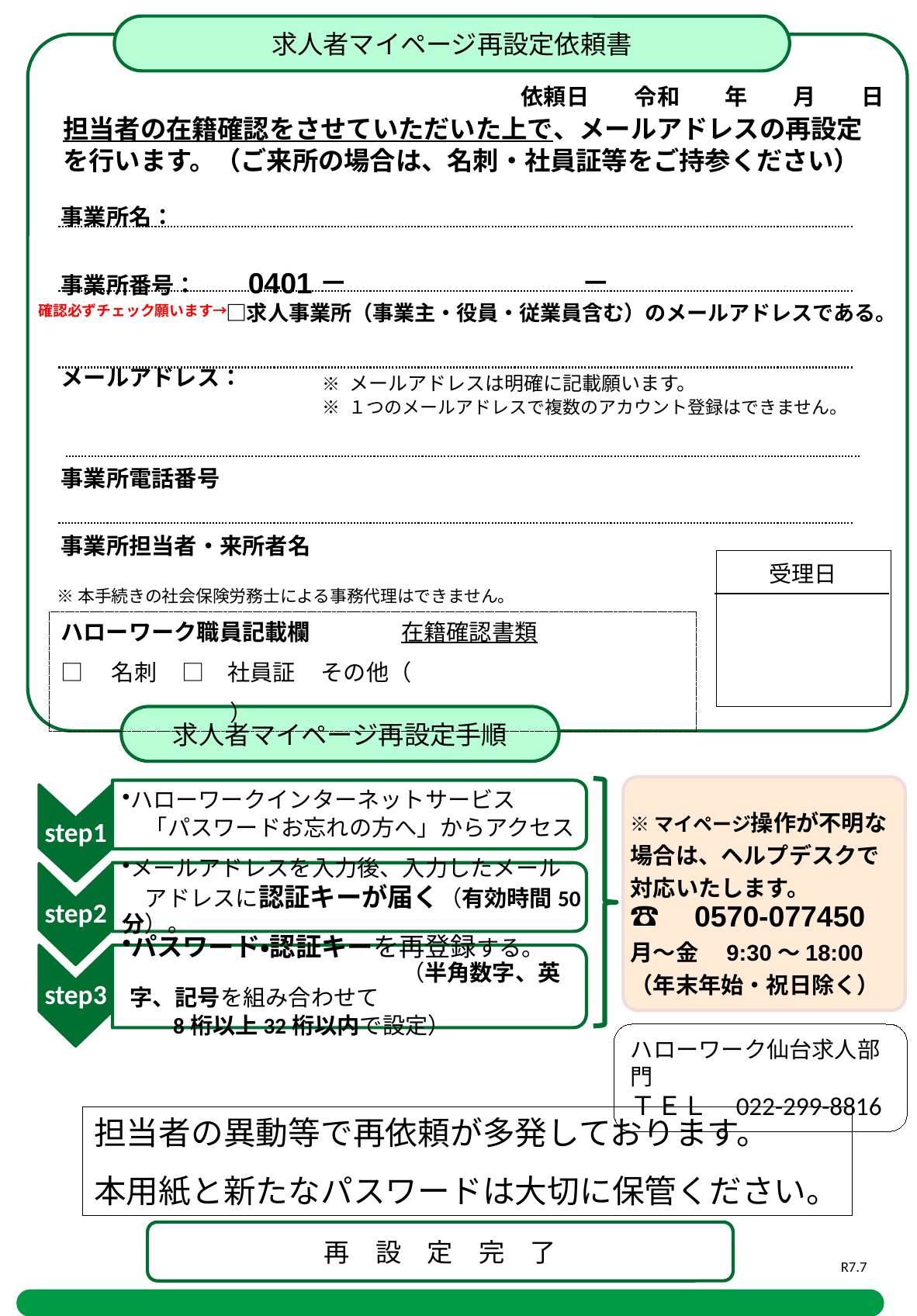

求人者マイページ再設定依頼書

依頼日　　令和　　年　　月　　日
担当者の在籍確認をさせていただいた上で、メールアドレスの再設定を行います。（ご来所の場合は、名刺・社員証等をご持参ください）
事業所名：
事業所番号：　　0401－　　　　　　　　－
　　　　　　　　　　 □求人事業所（事業主・役員・従業員含む）のメールアドレスである。
メールアドレス：

事業所電話番号
事業所担当者・来所者名
確認必ずチェック願います→
※ メールアドレスは明確に記載願います。
※ １つのメールアドレスで複数のアカウント登録はできません。

受理日
※本手続きの社会保険労務士による事務代理はできません。
ハローワーク職員記載欄　　　　在籍確認書類
□　名刺     □　社員証     その他（　　　　　　　　　　　　　　　　　  　　）
求人者マイページ再設定手順

※マイページ操作が不明な場合は、ヘルプデスクで対応いたします。
☎　0570-077450
月～金　9:30～18:00（年末年始・祝日除く）

ハローワークインターネットサービス
　「パスワードお忘れの方へ」からアクセス
step1
メールアドレスを入力後、入力したメール
　アドレスに認証キーが届く（有効時間50分）。
step2
step3
パスワード・認証キーを再登録する。　　　　　　　　　　　　　（半角数字、英字、記号を組み合わせて
　　8桁以上32桁以内で設定）
ハローワーク仙台求人部門
ＴＥＬ　022-299-8816
担当者の異動等で再依頼が多発しております。
本用紙と新たなパスワードは大切に保管ください。
再　設　定　完　了
R7.7